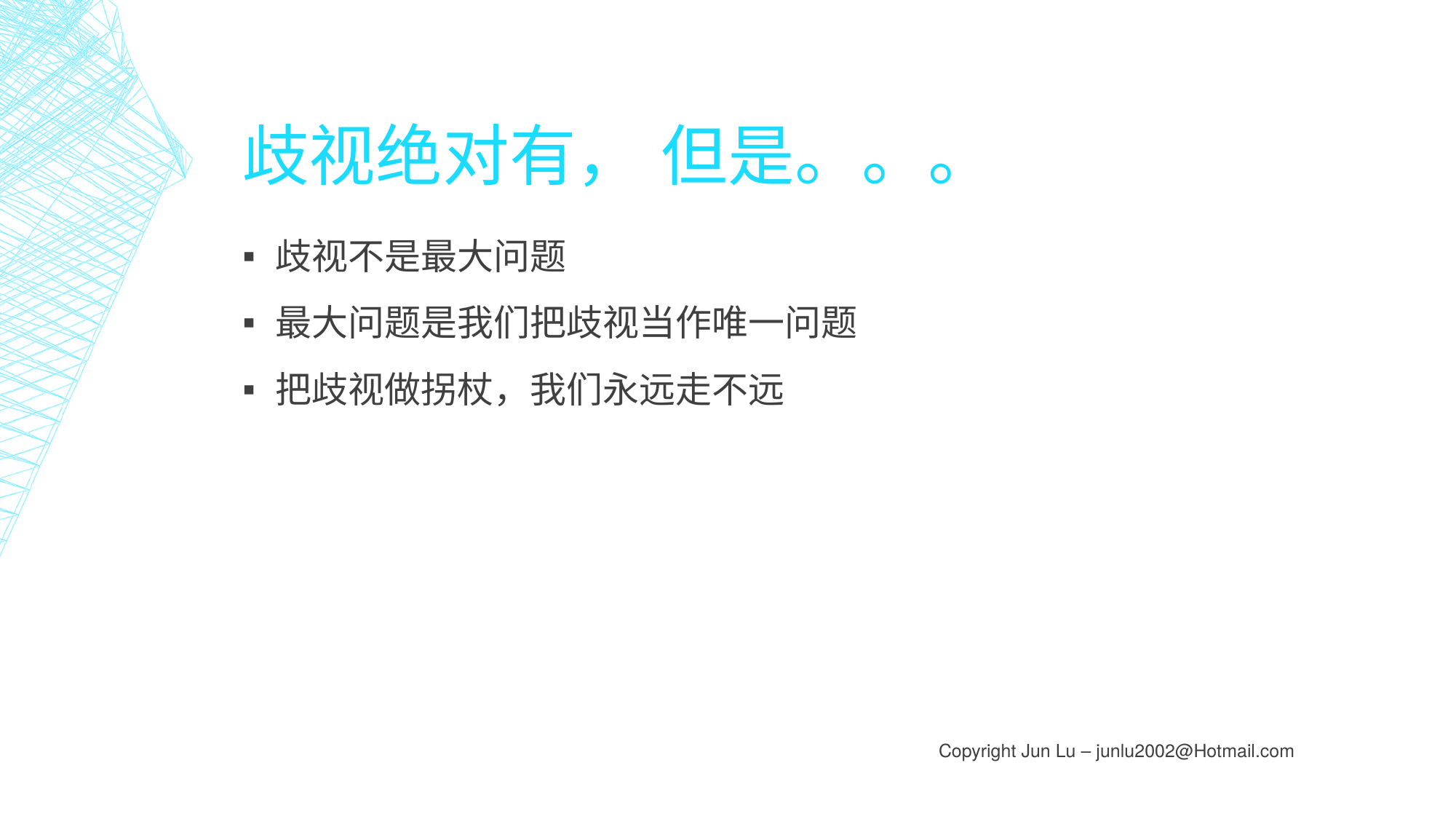

# 歧视绝对有， 但是。。。
歧视不是最大问题
最大问题是我们把歧视当作唯一问题
把歧视做拐杖，我们永远走不远

Copyright Jun Lu – junlu2002@Hotmail.com